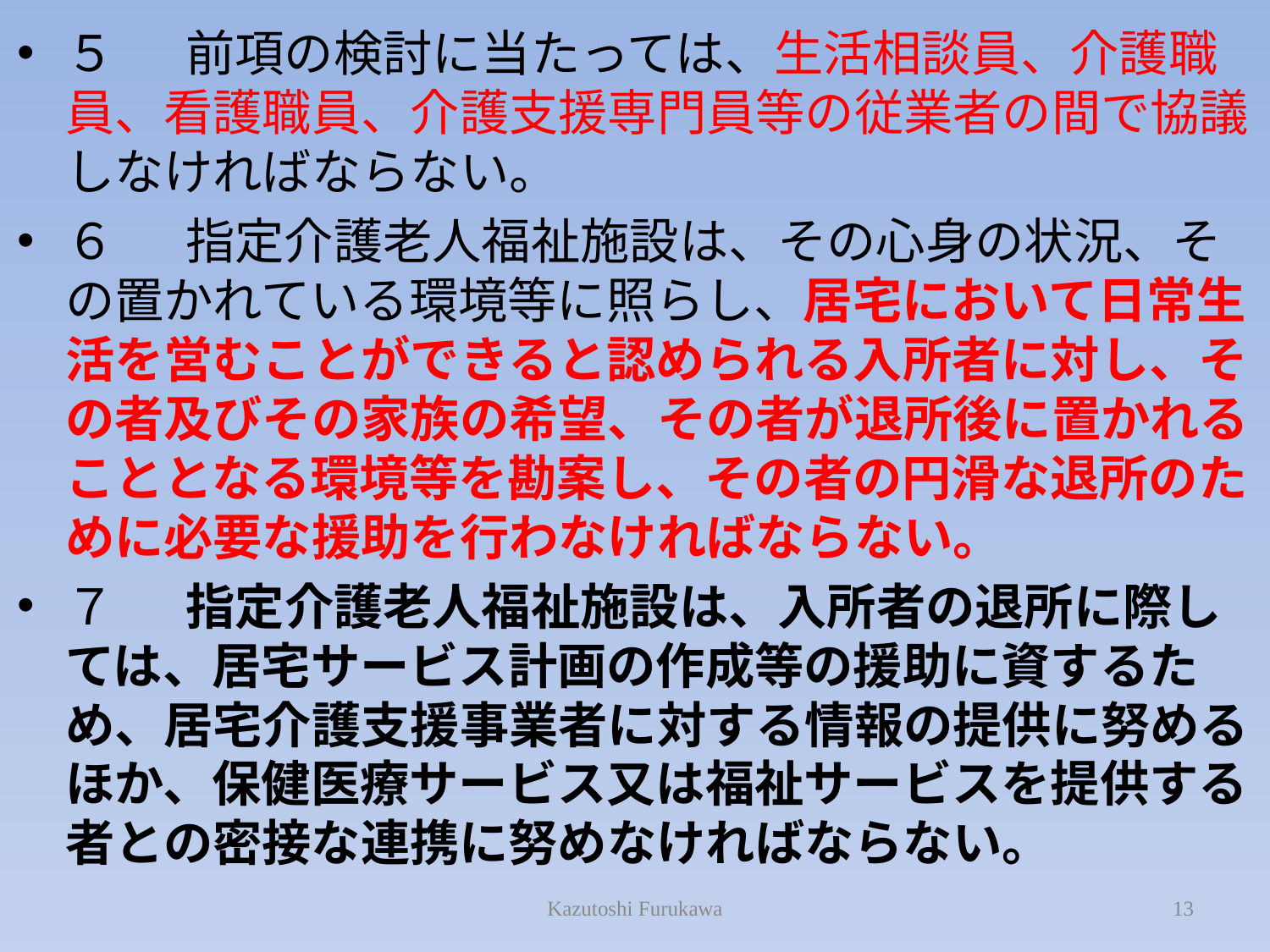

５  　前項の検討に当たっては、生活相談員、介護職員、看護職員、介護支援専門員等の従業者の間で協議しなければならない。
６  　指定介護老人福祉施設は、その心身の状況、その置かれている環境等に照らし、居宅において日常生活を営むことができると認められる入所者に対し、その者及びその家族の希望、その者が退所後に置かれることとなる環境等を勘案し、その者の円滑な退所のために必要な援助を行わなければならない。
７  　指定介護老人福祉施設は、入所者の退所に際しては、居宅サービス計画の作成等の援助に資するため、居宅介護支援事業者に対する情報の提供に努めるほか、保健医療サービス又は福祉サービスを提供する者との密接な連携に努めなければならない。

Kazutoshi Furukawa
13